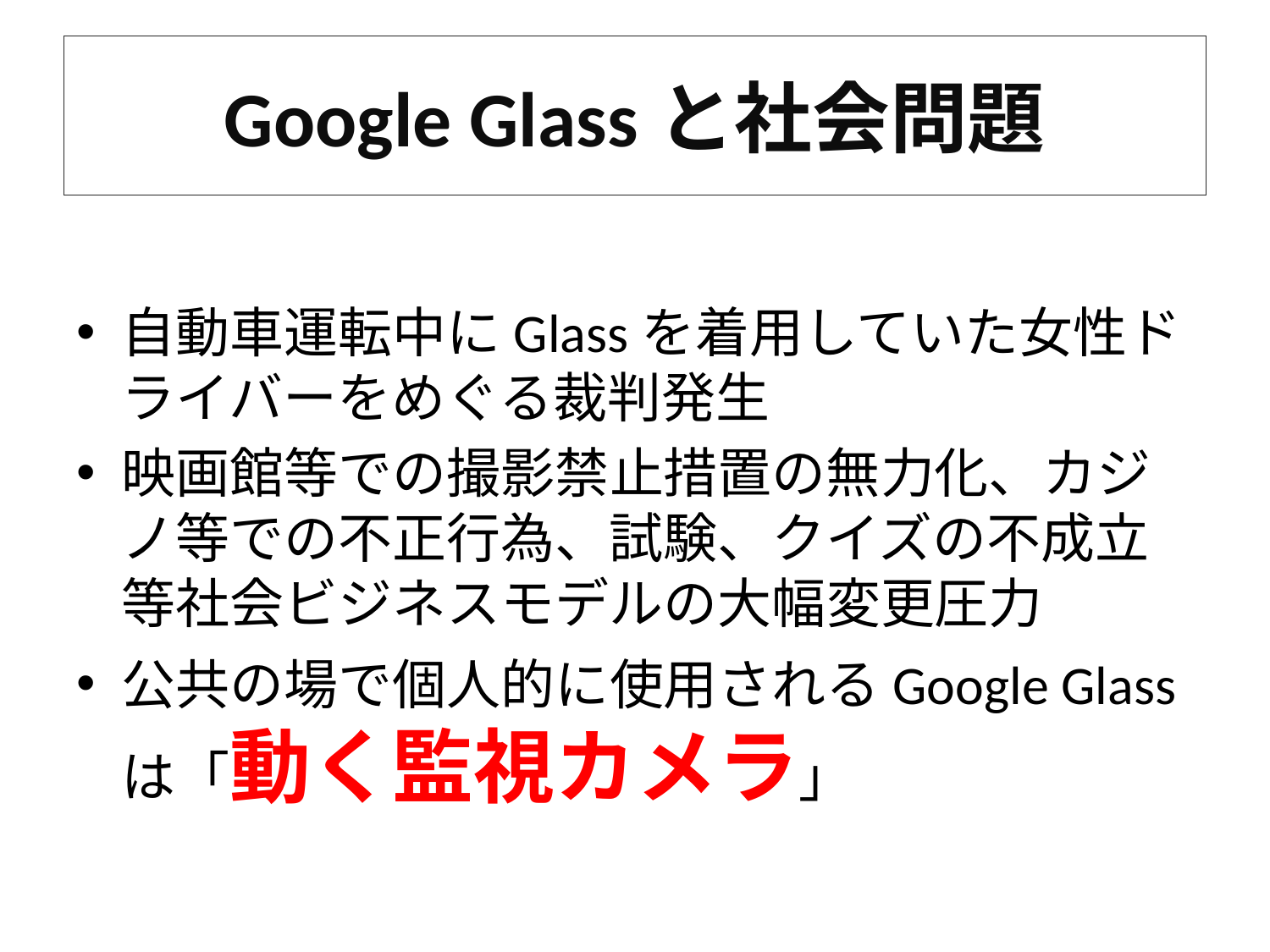

# Google Glassと社会問題
自動車運転中にGlassを着用していた女性ドライバーをめぐる裁判発生
映画館等での撮影禁止措置の無力化、カジノ等での不正行為、試験、クイズの不成立等社会ビジネスモデルの大幅変更圧力
公共の場で個人的に使用されるGoogle Glassは「動く監視カメラ」